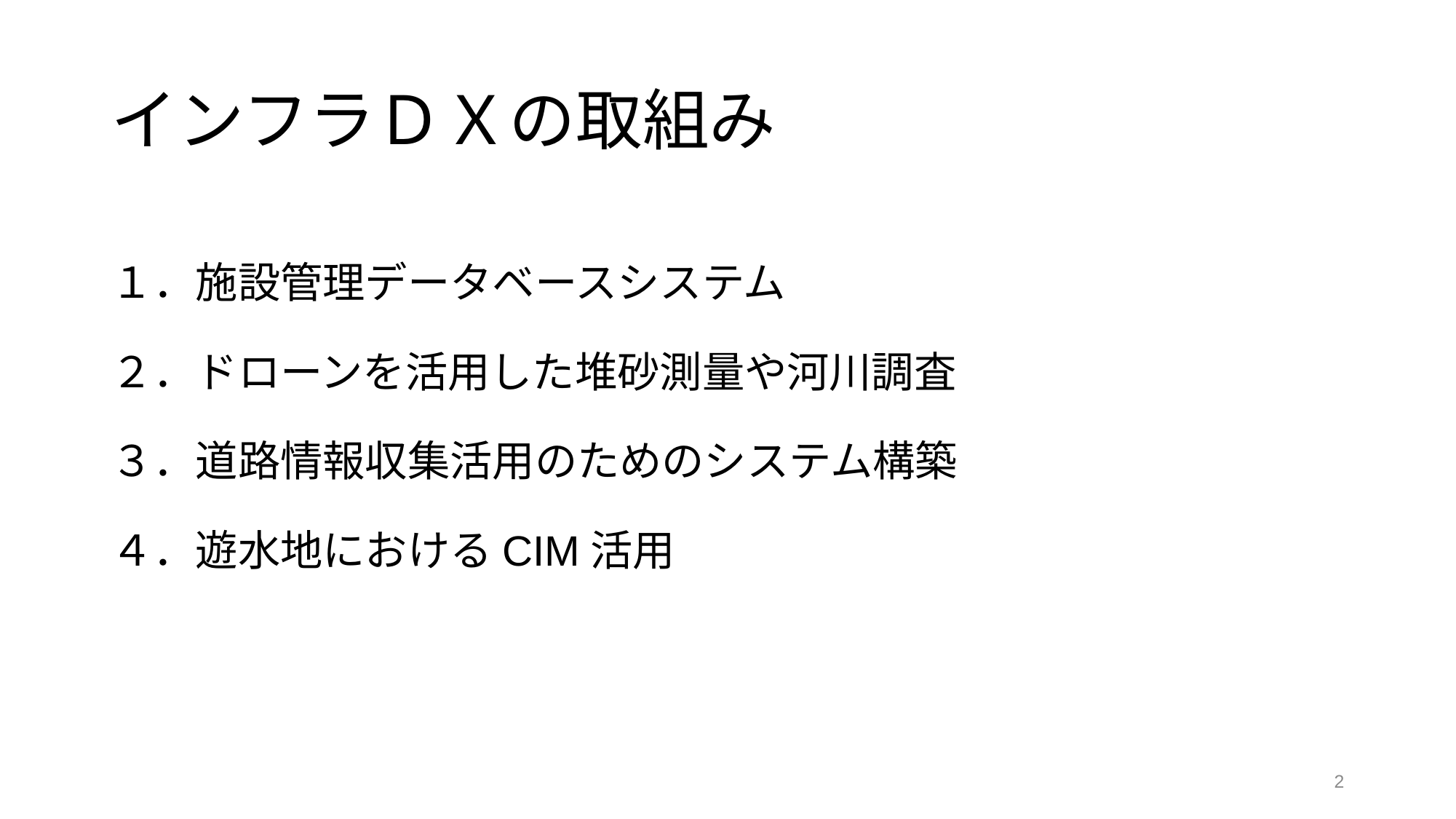

# インフラＤＸの取組み
１．施設管理データベースシステム

２．ドローンを活用した堆砂測量や河川調査

３．道路情報収集活用のためのシステム構築

４．遊水地におけるCIM活用
2